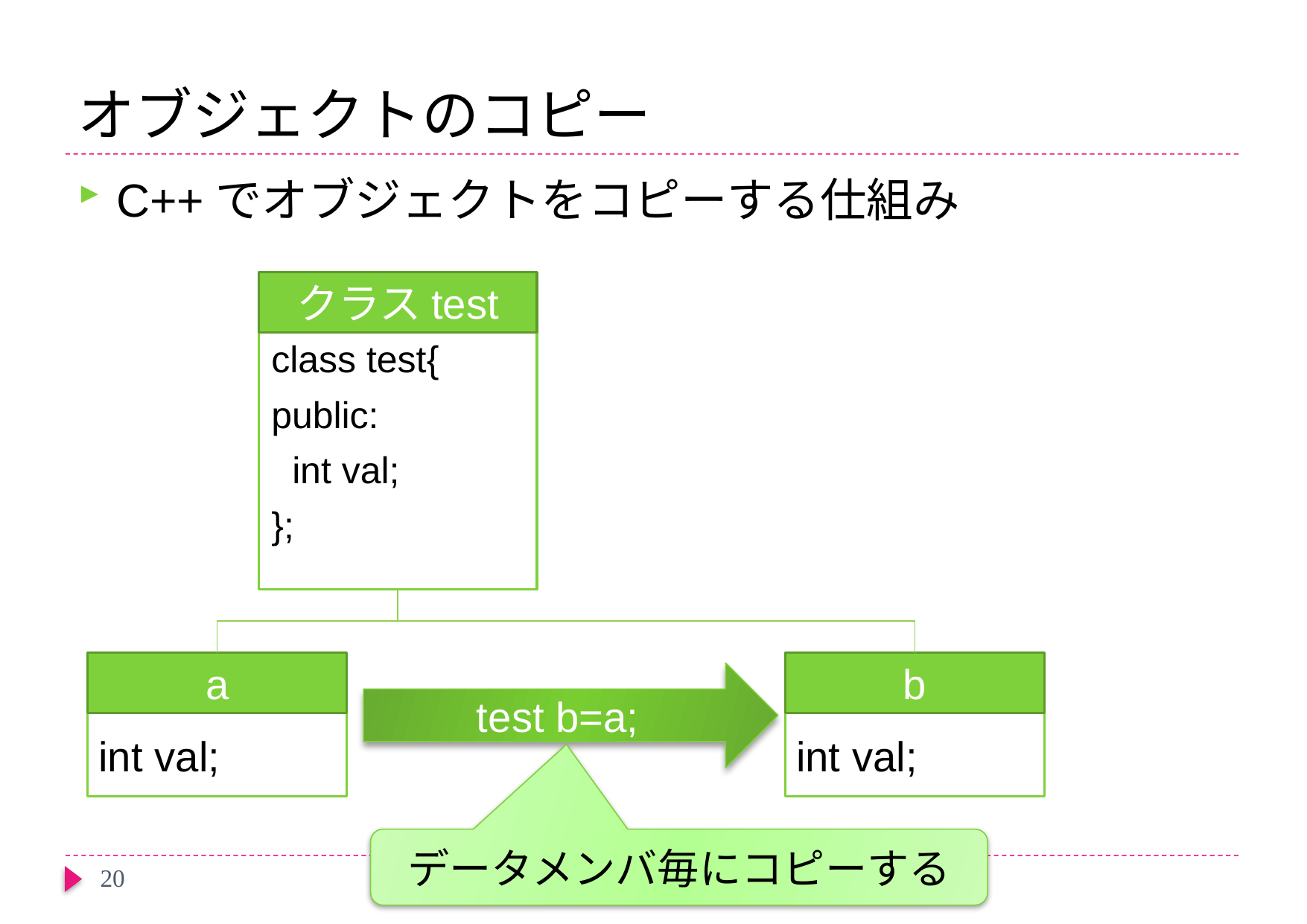

# オブジェクトのコピー
C++でオブジェクトをコピーする仕組み

クラスtest
class test{
public:
  int val;
};
a
b
test b=a;
int val;
int val;
データメンバ毎にコピーする
20